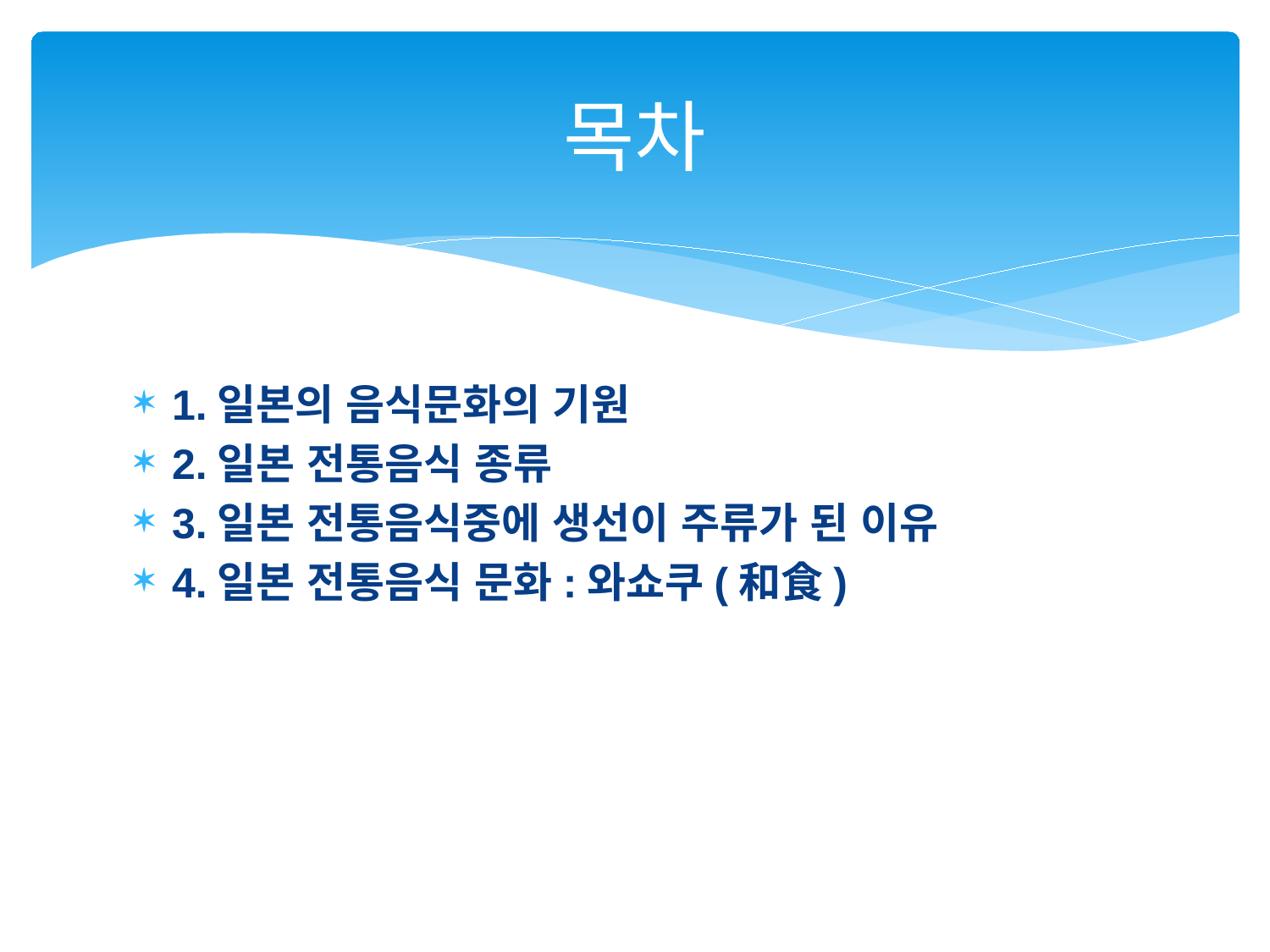

# 목차
1.일본의 음식문화의 기원
2.일본 전통음식 종류
3.일본 전통음식중에 생선이 주류가 된 이유
4.일본 전통음식 문화:와쇼쿠(和食)